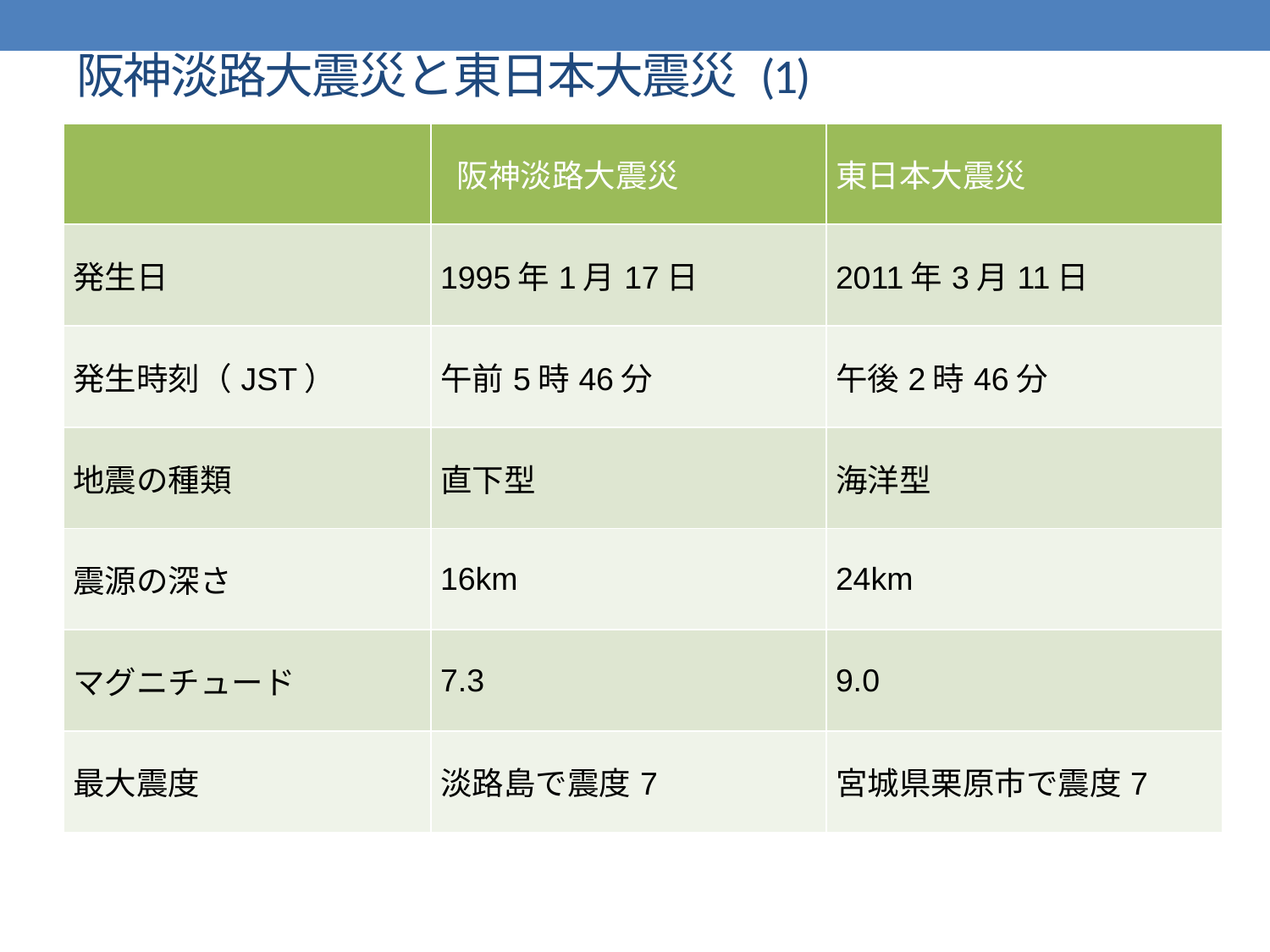

# 阪神淡路大震災と東日本大震災 (1)
|  | 阪神淡路大震災 | 東日本大震災 |
| --- | --- | --- |
| 発生日 | 1995年1月17日 | 2011年3月11日 |
| 発生時刻（JST） | 午前5時46分 | 午後2時46分 |
| 地震の種類 | 直下型 | 海洋型 |
| 震源の深さ | 16km | 24km |
| マグニチュード | 7.3 | 9.0 |
| 最大震度 | 淡路島で震度7 | 宮城県栗原市で震度7 |